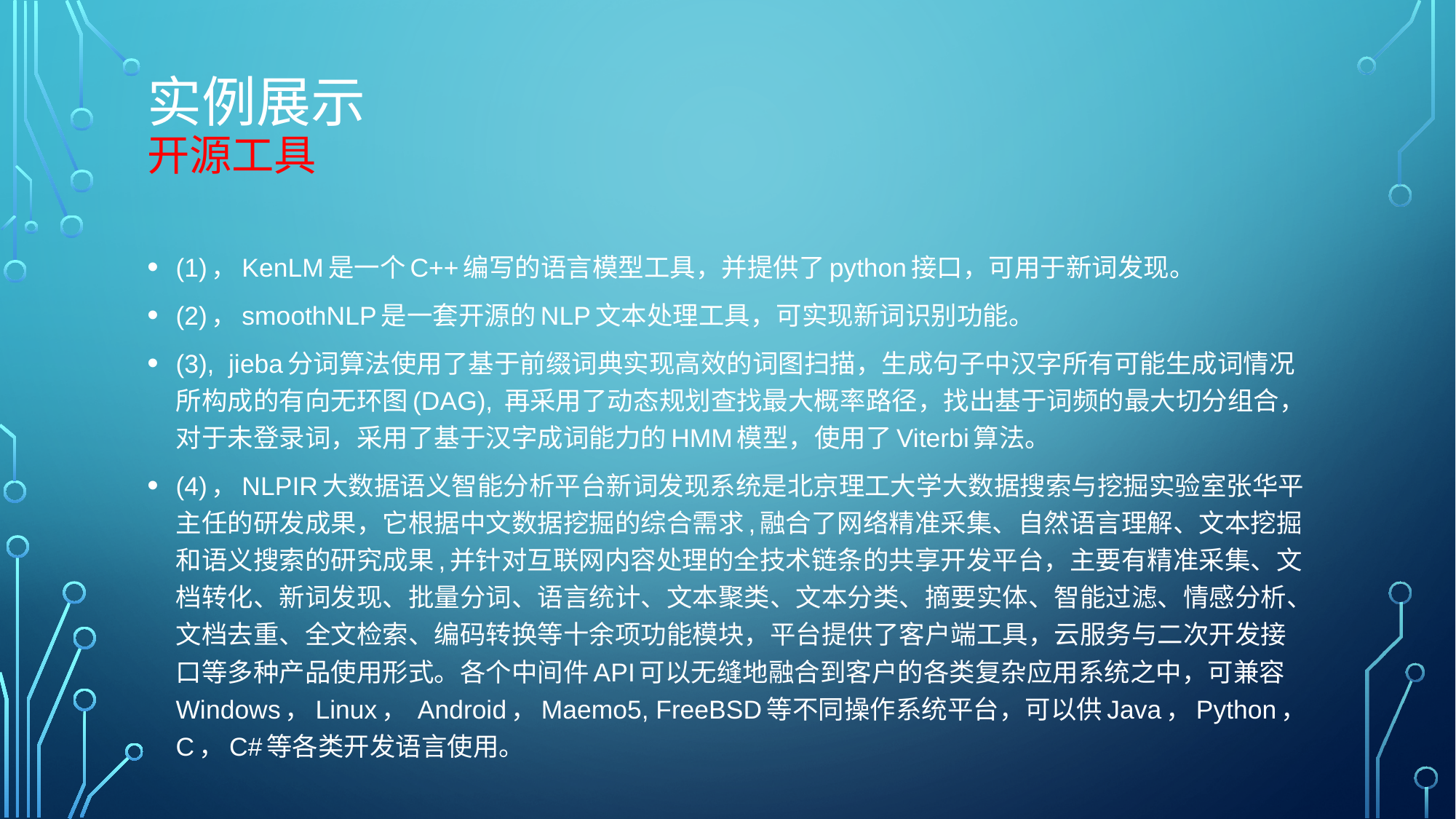

# 实例展示 开源工具

(1)，KenLM是一个C++编写的语言模型工具，并提供了python接口，可用于新词发现。
(2)，smoothNLP是一套开源的NLP文本处理工具，可实现新词识别功能。
(3),  jieba分词算法使用了基于前缀词典实现高效的词图扫描，生成句子中汉字所有可能生成词情况所构成的有向无环图(DAG), 再采用了动态规划查找最大概率路径，找出基于词频的最大切分组合，对于未登录词，采用了基于汉字成词能力的HMM模型，使用了Viterbi算法。
(4)，NLPIR大数据语义智能分析平台新词发现系统是北京理工大学大数据搜索与挖掘实验室张华平主任的研发成果，它根据中文数据挖掘的综合需求,融合了网络精准采集、自然语言理解、文本挖掘和语义搜索的研究成果,并针对互联网内容处理的全技术链条的共享开发平台，主要有精准采集、文档转化、新词发现、批量分词、语言统计、文本聚类、文本分类、摘要实体、智能过滤、情感分析、文档去重、全文检索、编码转换等十余项功能模块，平台提供了客户端工具，云服务与二次开发接口等多种产品使用形式。各个中间件API可以无缝地融合到客户的各类复杂应用系统之中，可兼容Windows，Linux， Android，Maemo5, FreeBSD等不同操作系统平台，可以供Java，Python，C，C#等各类开发语言使用。